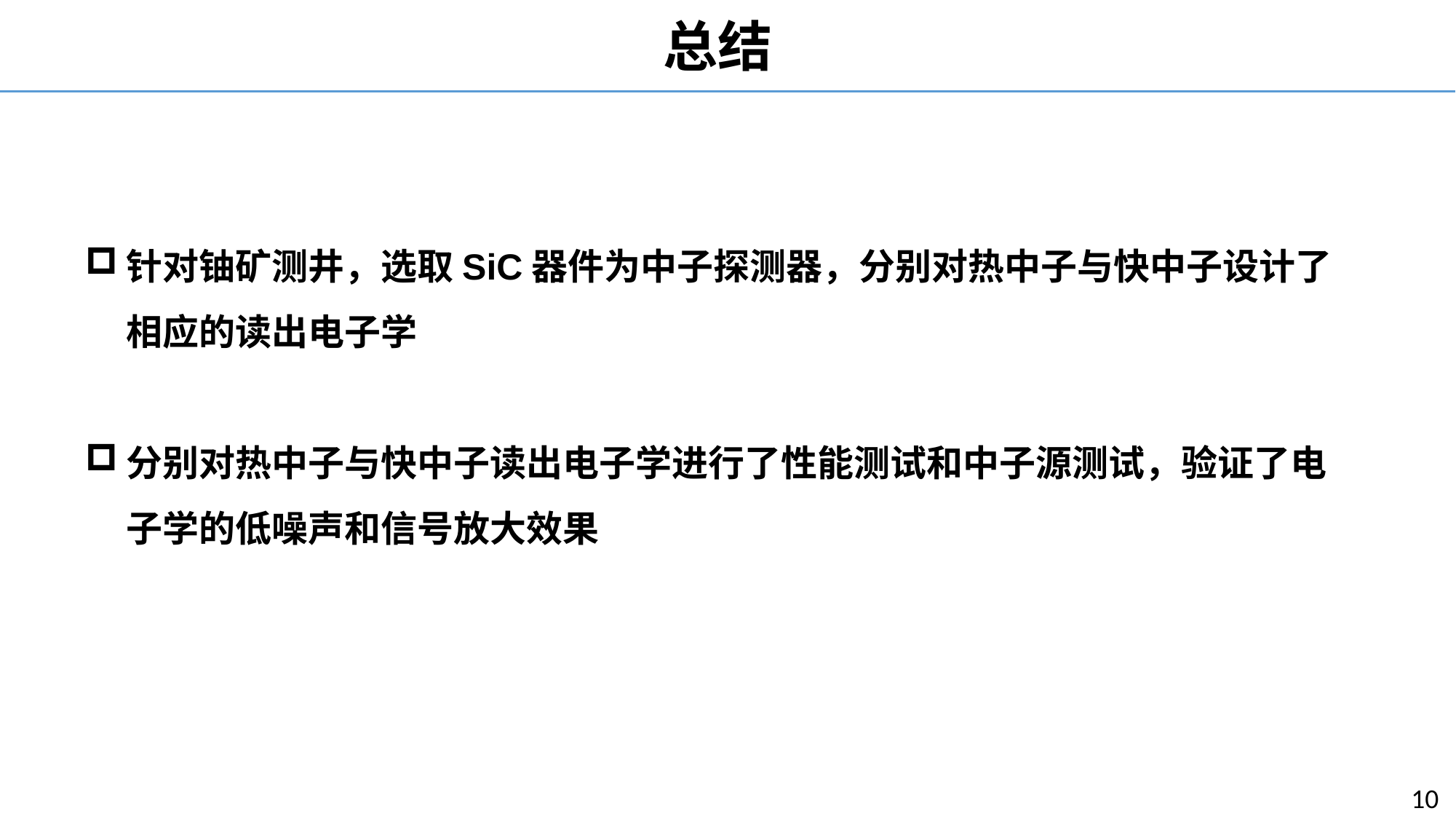

总结
针对铀矿测井，选取SiC器件为中子探测器，分别对热中子与快中子设计了相应的读出电子学

分别对热中子与快中子读出电子学进行了性能测试和中子源测试，验证了电子学的低噪声和信号放大效果

10